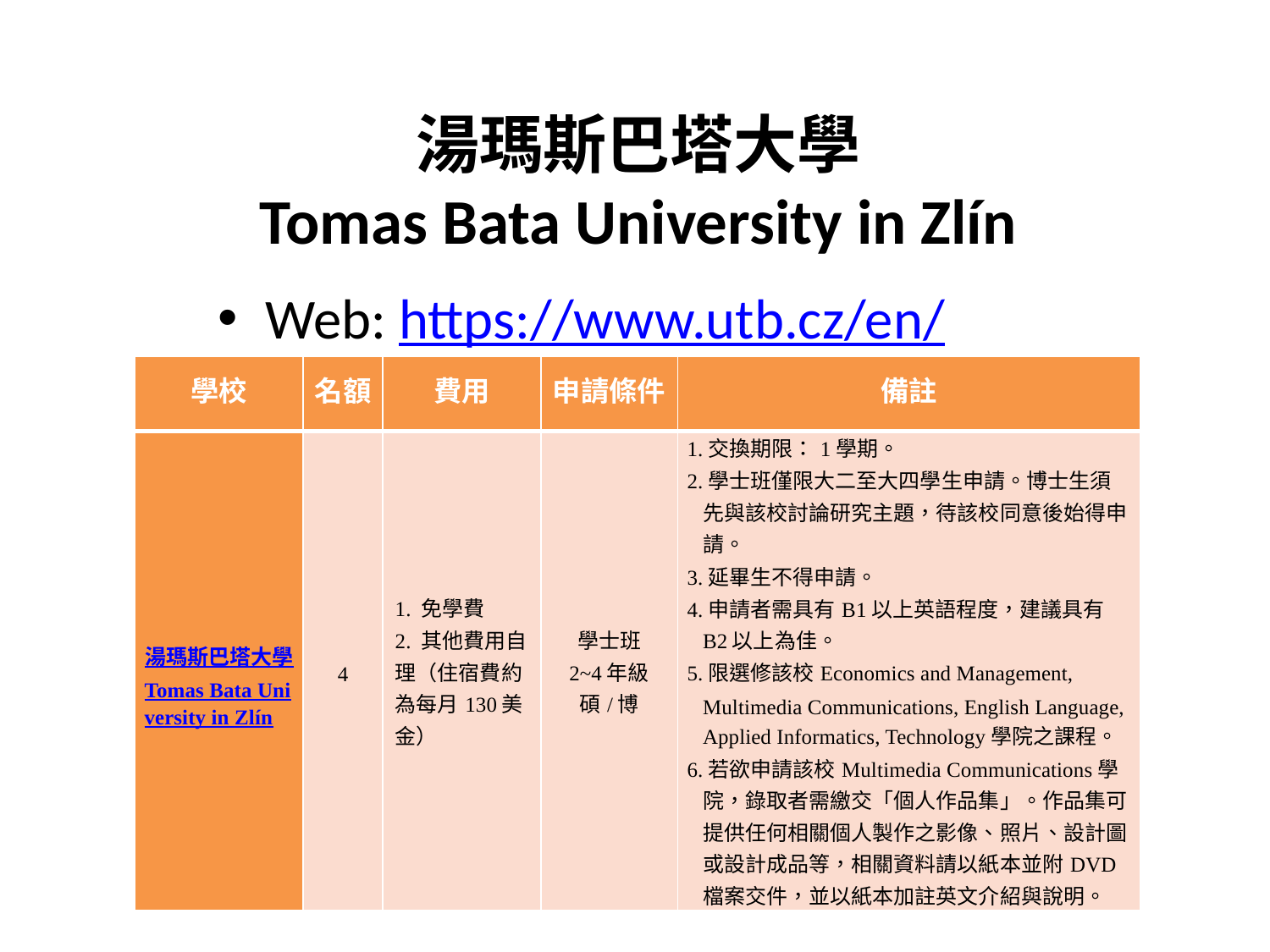

# 湯瑪斯巴塔大學 Tomas Bata University in Zlín
Web: https://www.utb.cz/en/

| 學校 | 名額 | 費用 | 申請條件 | 備註 |
| --- | --- | --- | --- | --- |
| 湯瑪斯巴塔大學 Tomas Bata University in Zlín | 4 | 1. 免學費 2. 其他費用自理（住宿費約為每月130美金） | 學士班 2~4年級碩/博 | 1.交換期限：1學期。 2.學士班僅限大二至大四學生申請。博士生須先與該校討論研究主題，待該校同意後始得申請。 3.延畢生不得申請。 4.申請者需具有B1以上英語程度，建議具有B2以上為佳。 5.限選修該校Economics and Management, Multimedia Communications, English Language, Applied Informatics, Technology學院之課程。 6.若欲申請該校Multimedia Communications學院，錄取者需繳交「個人作品集」。作品集可提供任何相關個人製作之影像、照片、設計圖或設計成品等，相關資料請以紙本並附DVD檔案交件，並以紙本加註英文介紹與說明。 |